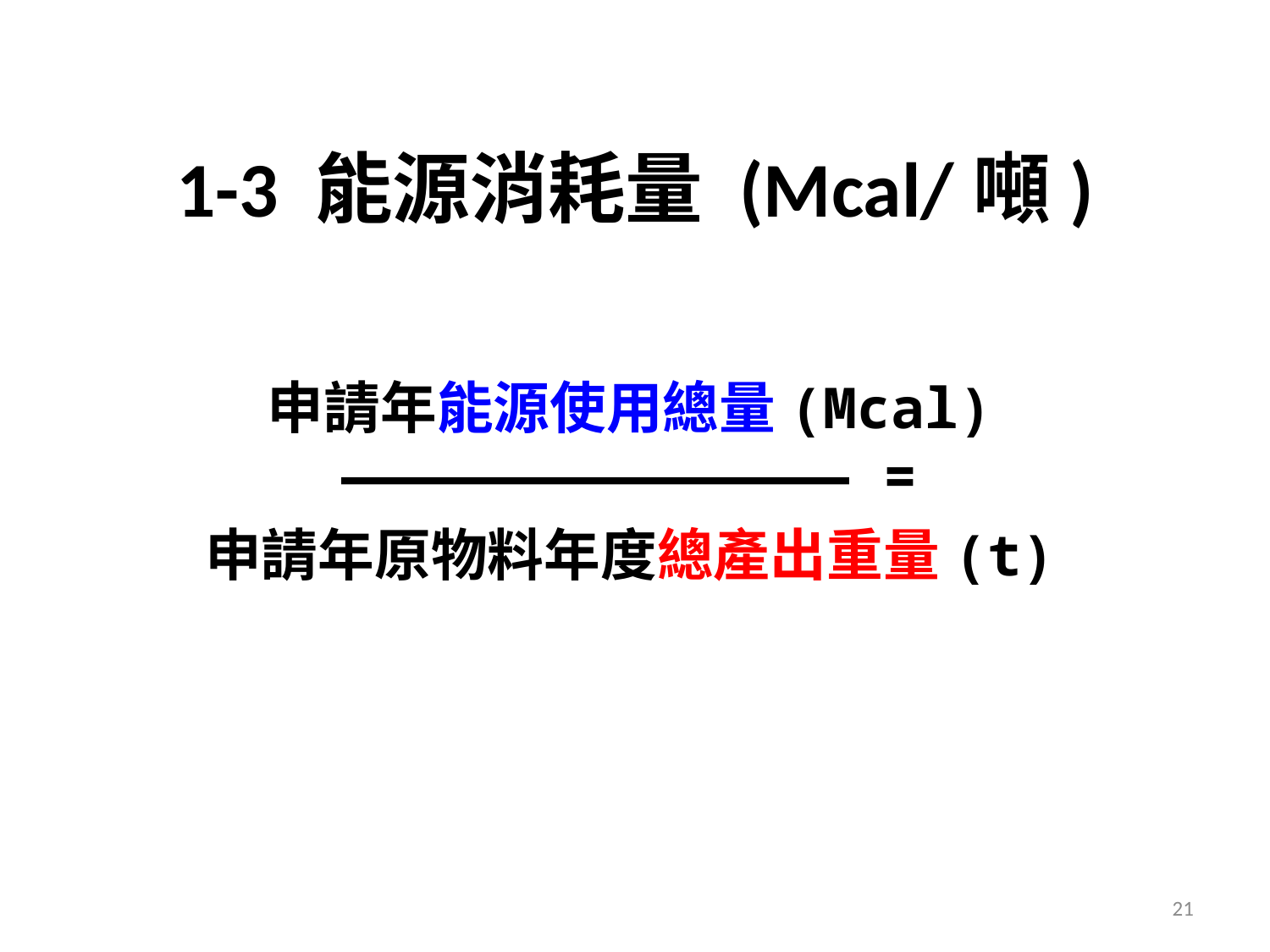

# 1-3 能源消耗量 (Mcal/噸)
申請年能源使用總量(Mcal) ――――――――――――――― =
申請年原物料年度總產出重量(t)

21